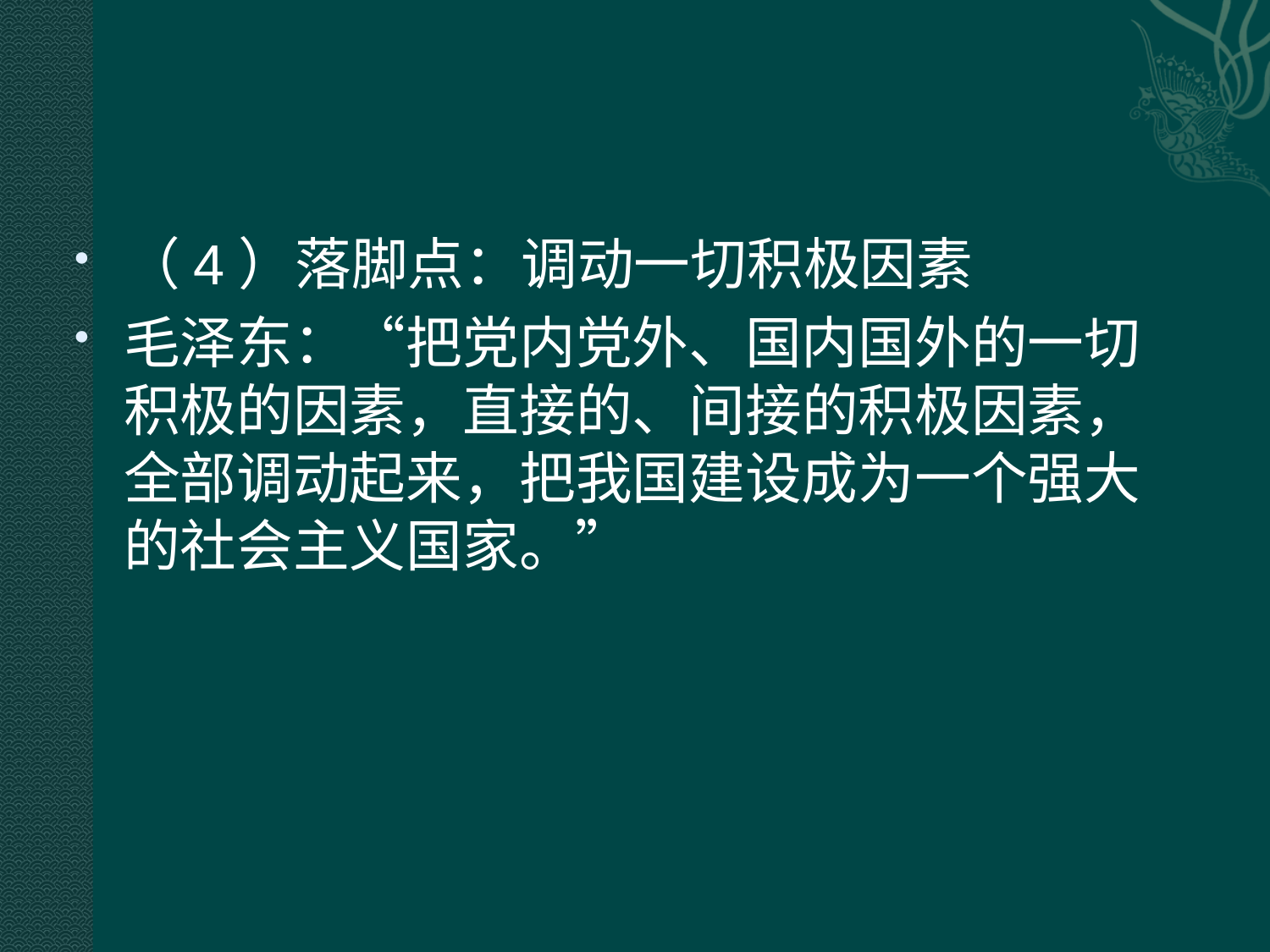

#
（4）落脚点：调动一切积极因素
毛泽东：“把党内党外、国内国外的一切积极的因素，直接的、间接的积极因素，全部调动起来，把我国建设成为一个强大的社会主义国家。”